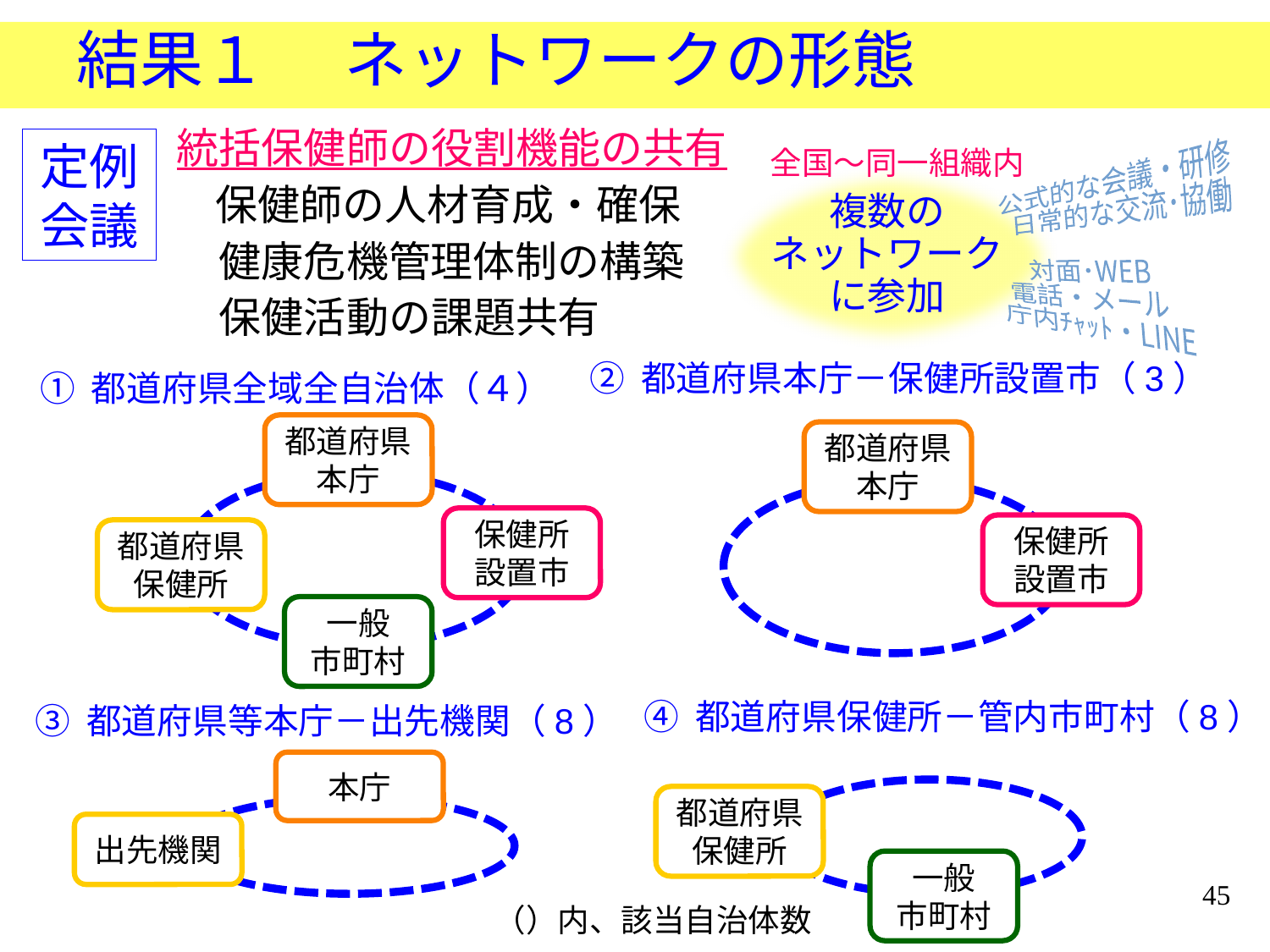

# 結果１ 　ネットワークの形態

公式的な会議・研修
  日常的な交流･協働

　対面･WEB
 電話・メール
庁内ﾁｬｯﾄ・LINE
定例会議
統括保健師の役割機能の共有
   保健師の人材育成・確保
　健康危機管理体制の構築
　保健活動の課題共有
全国～同一組織内

複数の
ネットワーク
に参加
② 都道府県本庁－保健所設置市（3）
① 都道府県全域全自治体（４）
都道府県本庁
都道府県本庁

保健所
設置市
保健所
設置市
都道府県保健所
一般
市町村
④ 都道府県保健所－管内市町村（8）
③ 都道府県等本庁－出先機関（8）
本庁

都道府県保健所

出先機関
一般
市町村
45
（）内、該当自治体数